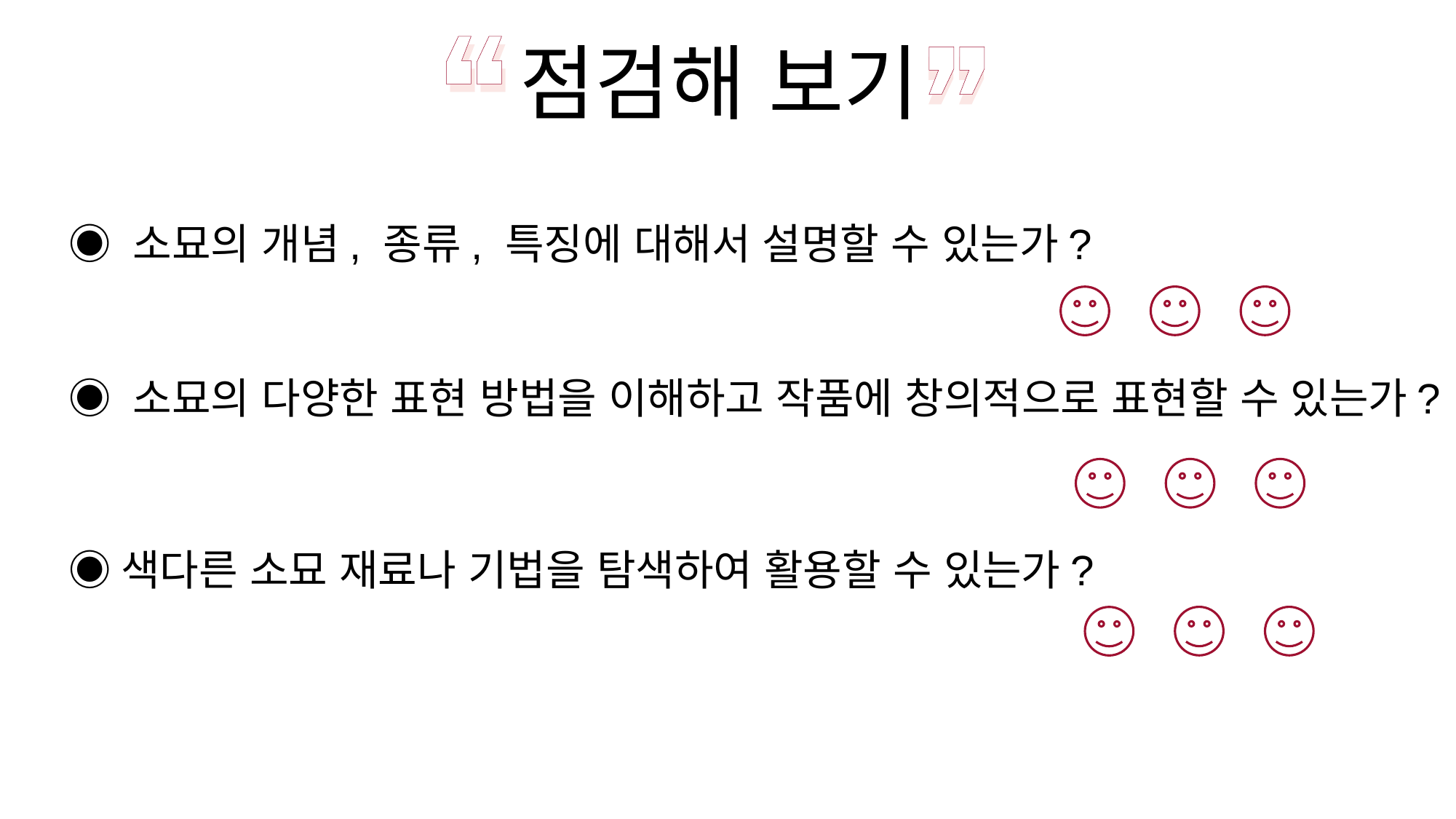

“
“
”
”
점검해 보기
◉ 소묘의 개념, 종류, 특징에 대해서 설명할 수 있는가?

◉ 소묘의 다양한 표현 방법을 이해하고 작품에 창의적으로 표현할 수 있는가?

◉색다른 소묘 재료나 기법을 탐색하여 활용할 수 있는가?